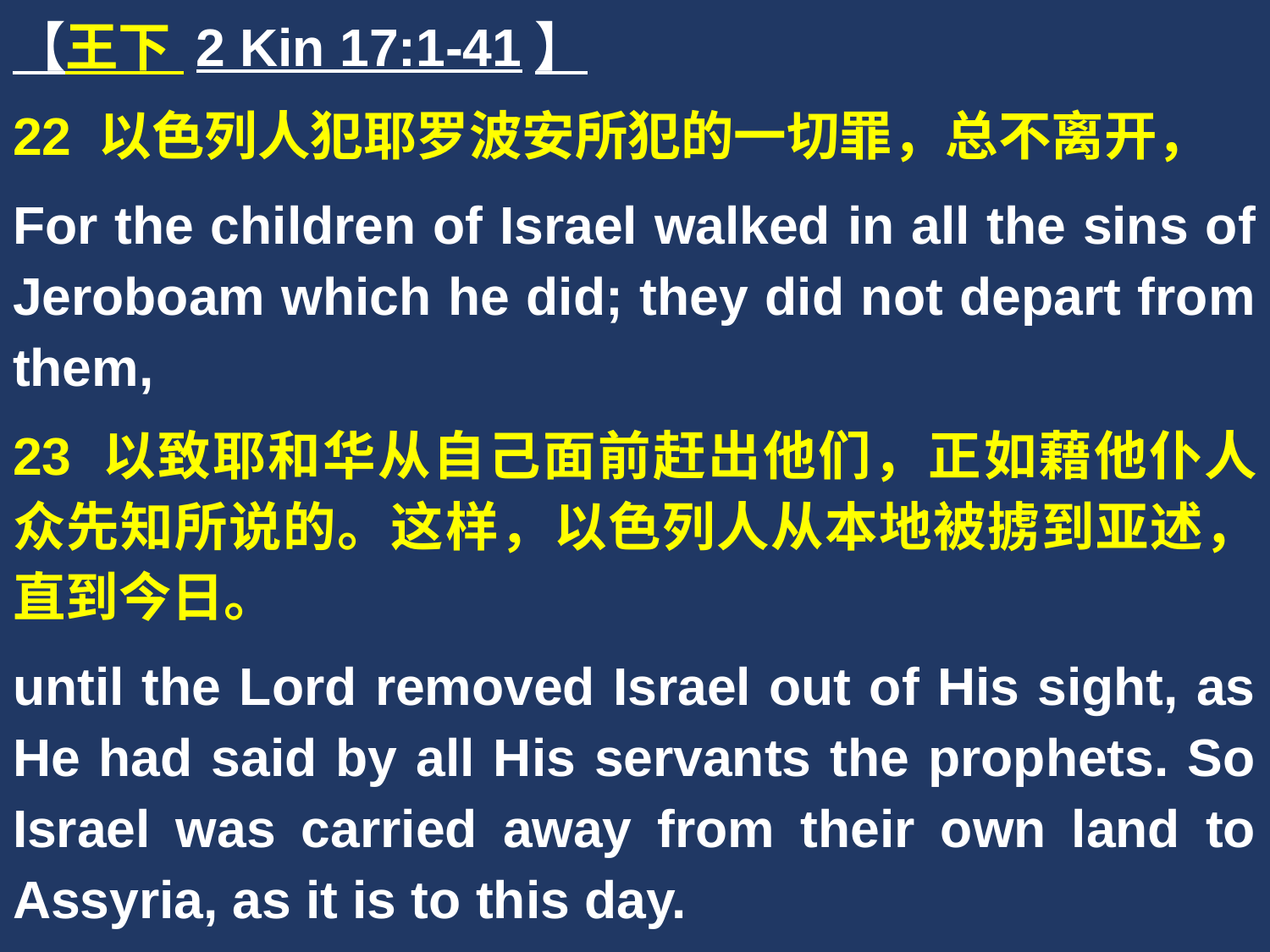

【王下 2 Kin 17:1-41】
22 以色列人犯耶罗波安所犯的一切罪，总不离开，
For the children of Israel walked in all the sins of Jeroboam which he did; they did not depart from them,
23 以致耶和华从自己面前赶出他们，正如藉他仆人众先知所说的。这样，以色列人从本地被掳到亚述，直到今日。
until the Lord removed Israel out of His sight, as He had said by all His servants the prophets. So Israel was carried away from their own land to Assyria, as it is to this day.